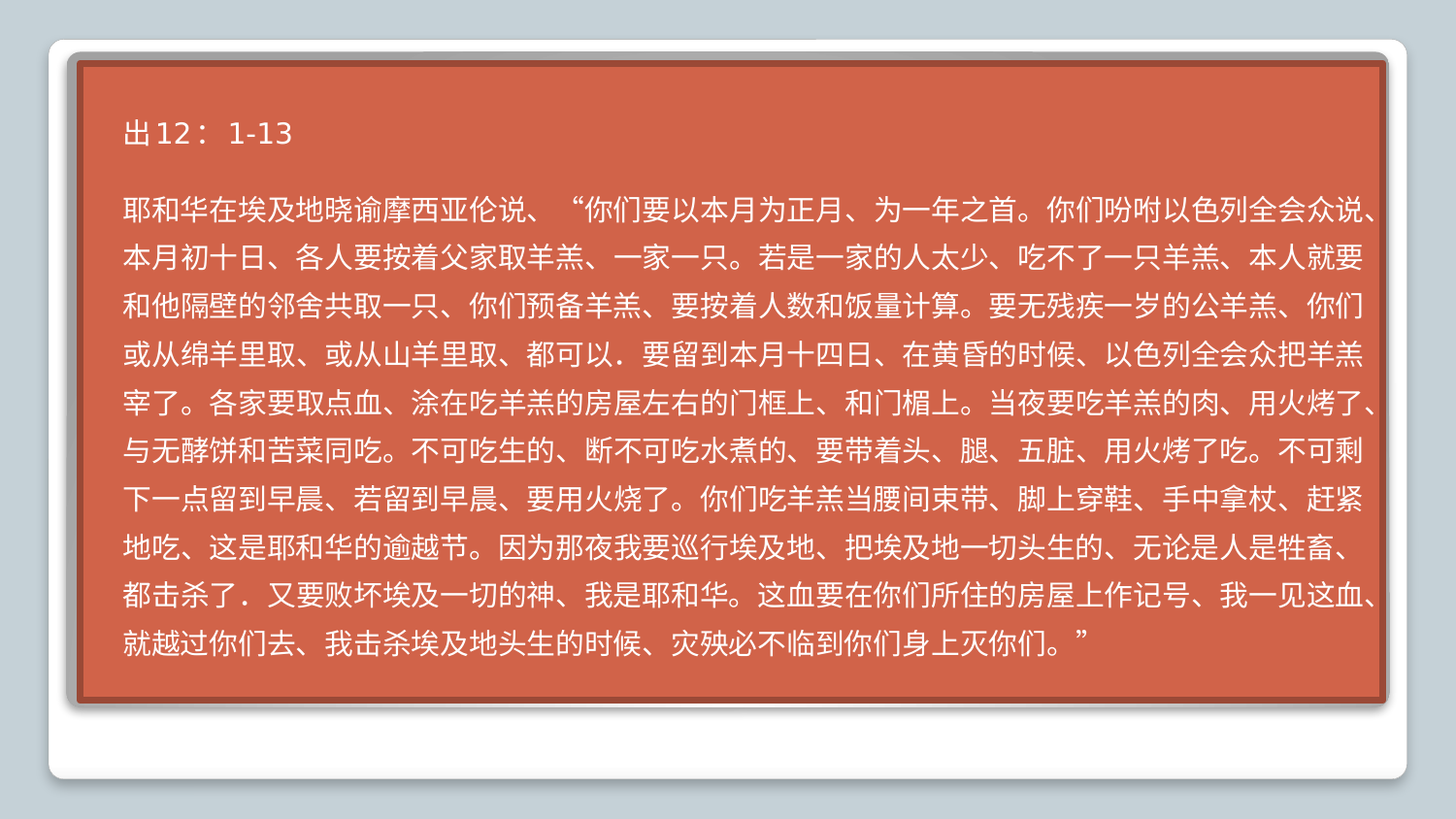

出12：1-13
耶和华在埃及地晓谕摩西亚伦说、“你们要以本月为正月、为一年之首。你们吩咐以色列全会众说、本月初十日、各人要按着父家取羊羔、一家一只。若是一家的人太少、吃不了一只羊羔、本人就要和他隔壁的邻舍共取一只、你们预备羊羔、要按着人数和饭量计算。要无残疾一岁的公羊羔、你们或从绵羊里取、或从山羊里取、都可以．要留到本月十四日、在黄昏的时候、以色列全会众把羊羔宰了。各家要取点血、涂在吃羊羔的房屋左右的门框上、和门楣上。当夜要吃羊羔的肉、用火烤了、与无酵饼和苦菜同吃。不可吃生的、断不可吃水煮的、要带着头、腿、五脏、用火烤了吃。不可剩下一点留到早晨、若留到早晨、要用火烧了。你们吃羊羔当腰间束带、脚上穿鞋、手中拿杖、赶紧地吃、这是耶和华的逾越节。因为那夜我要巡行埃及地、把埃及地一切头生的、无论是人是牲畜、都击杀了．又要败坏埃及一切的神、我是耶和华。这血要在你们所住的房屋上作记号、我一见这血、就越过你们去、我击杀埃及地头生的时候、灾殃必不临到你们身上灭你们。”